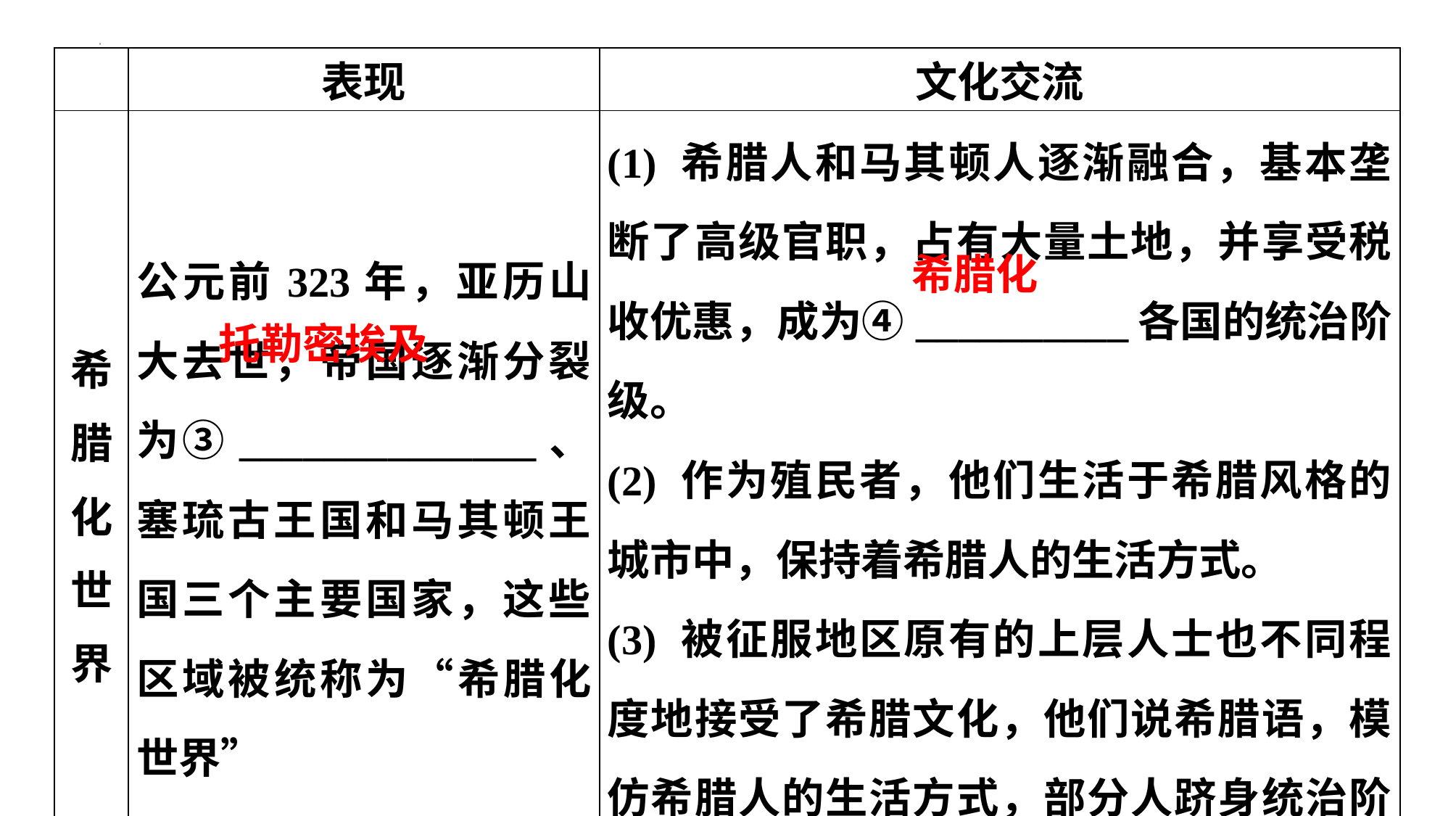

|  | 表现 | 文化交流 |
| --- | --- | --- |
| 希腊化世界 | 公元前323年，亚历山大去世，帝国逐渐分裂为③\_\_\_\_\_\_\_\_\_\_\_\_\_\_、塞琉古王国和马其顿王国三个主要国家，这些区域被统称为“希腊化世界” | (1) 希腊人和马其顿人逐渐融合，基本垄断了高级官职，占有大量土地，并享受税收优惠，成为④\_\_\_\_\_\_\_\_\_\_各国的统治阶级。 (2) 作为殖民者，他们生活于希腊风格的城市中，保持着希腊人的生活方式。 (3) 被征服地区原有的上层人士也不同程度地接受了希腊文化，他们说希腊语，模仿希腊人的生活方式，部分人跻身统治阶级行列，成为国王的顾问和官员 |
希腊化
托勒密埃及